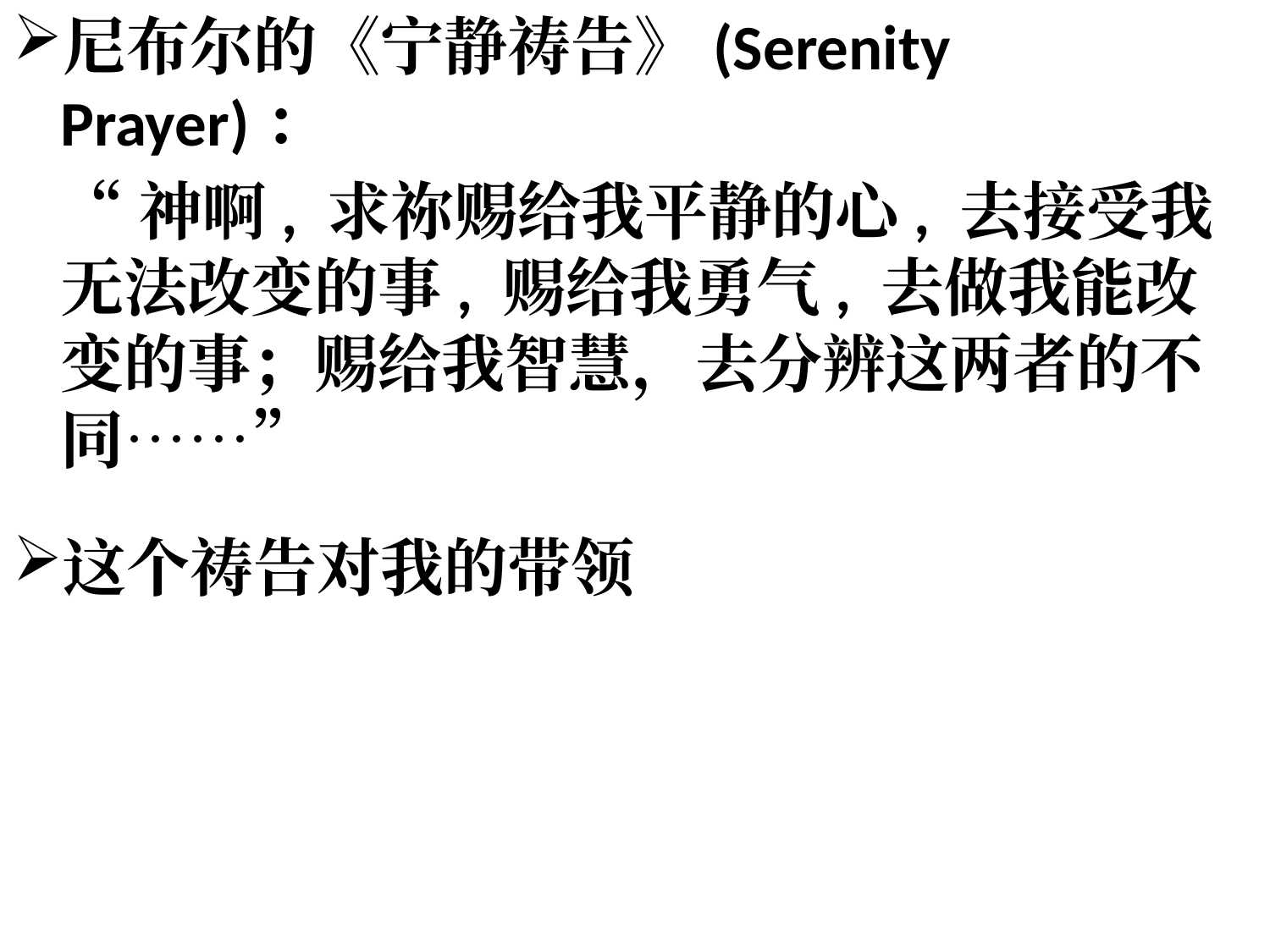

尼布尔的《宁静祷告》(Serenity Prayer)：
	“神啊, 求祢赐给我平静的心, 去接受我无法改变的事, 赐给我勇气, 去做我能改变的事；赐给我智慧，去分辨这两者的不同……”

这个祷告对我的带领